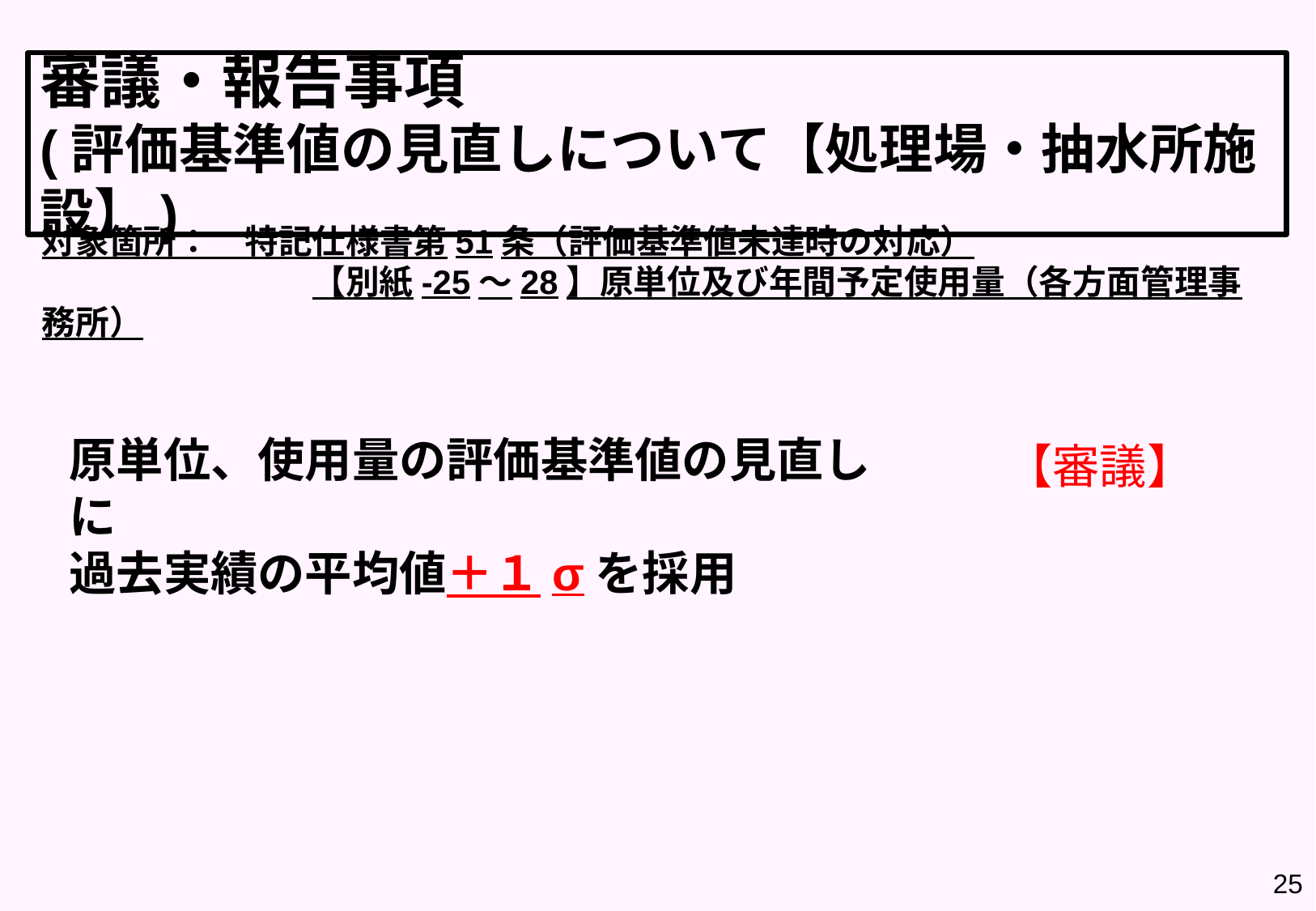

審議・報告事項
(評価基準値の見直しについて【処理場・抽水所施設】)
対象箇所：　特記仕様書第51条（評価基準値未達時の対応）
　　　　　　　　【別紙-25～28】原単位及び年間予定使用量（各方面管理事務所）
【審議】
原単位、使用量の評価基準値の見直しに
過去実績の平均値＋１σを採用
25